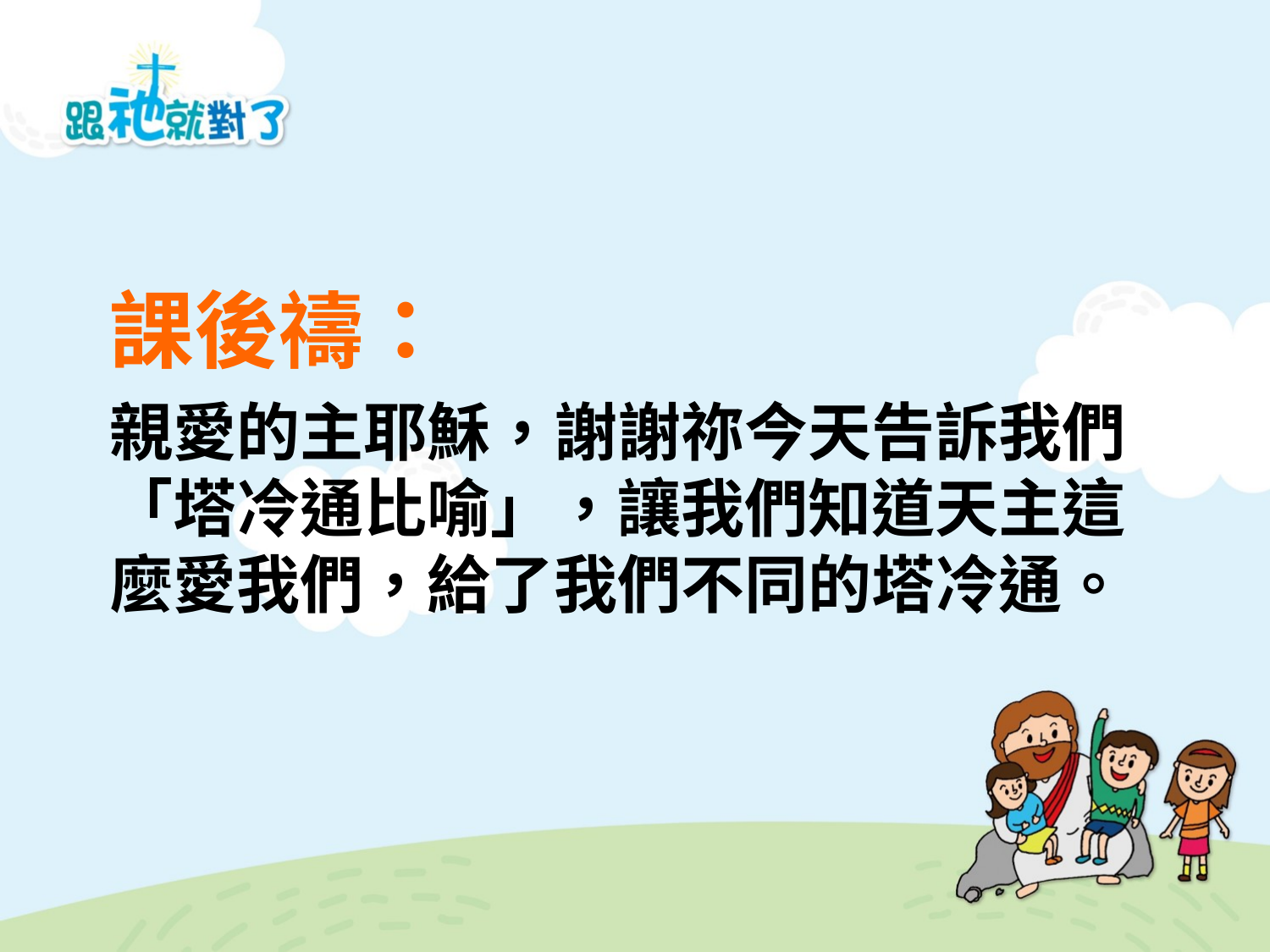

課後禱：
親愛的主耶穌，謝謝祢今天告訴我們「塔冷通比喻」，讓我們知道天主這麼愛我們，給了我們不同的塔冷通。